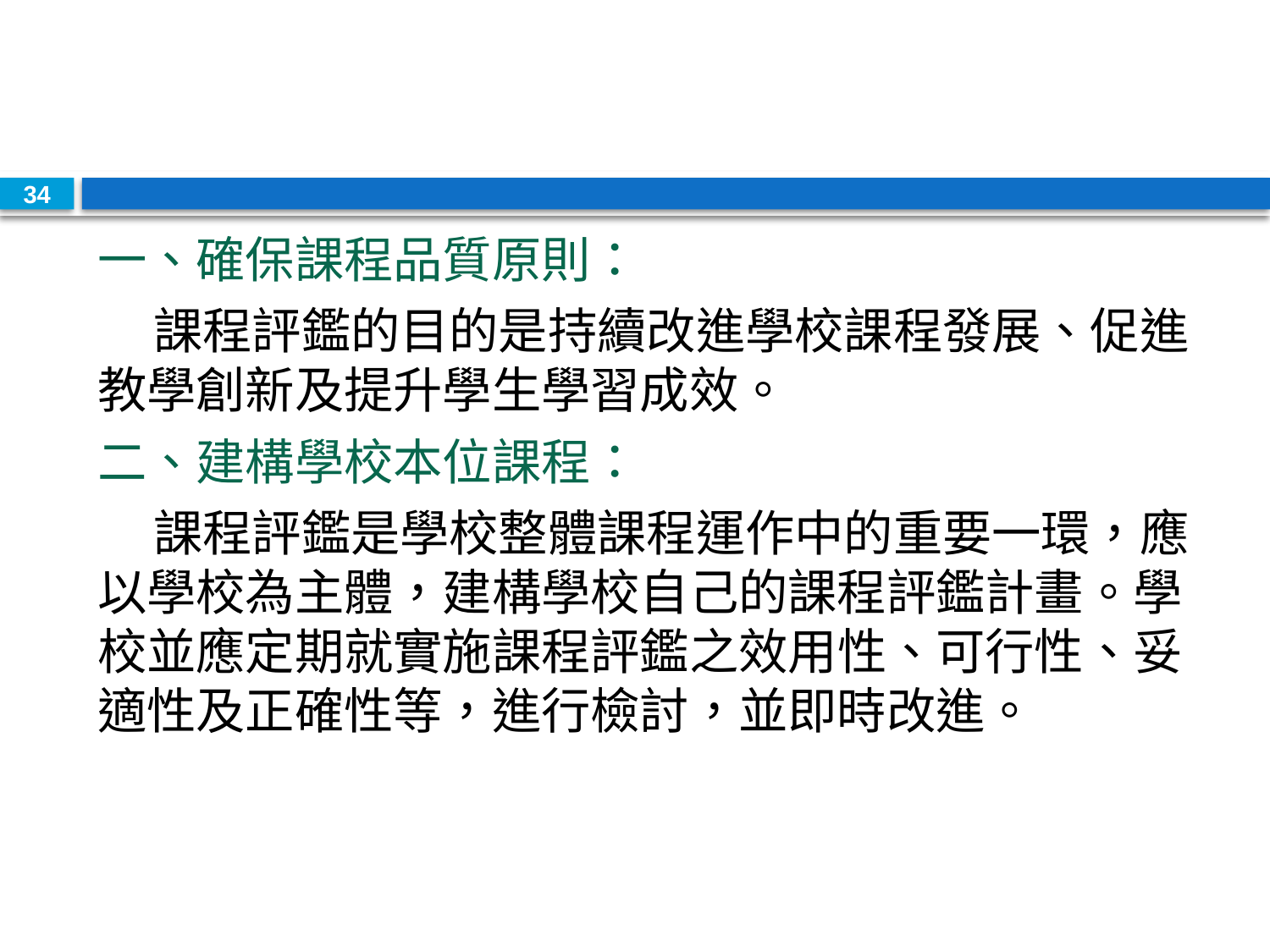

#
34
一、確保課程品質原則：
    課程評鑑的目的是持續改進學校課程發展、促進教學創新及提升學生學習成效。
二、建構學校本位課程：
    課程評鑑是學校整體課程運作中的重要一環，應以學校為主體，建構學校自己的課程評鑑計畫。學校並應定期就實施課程評鑑之效用性、可行性、妥適性及正確性等，進行檢討，並即時改進。